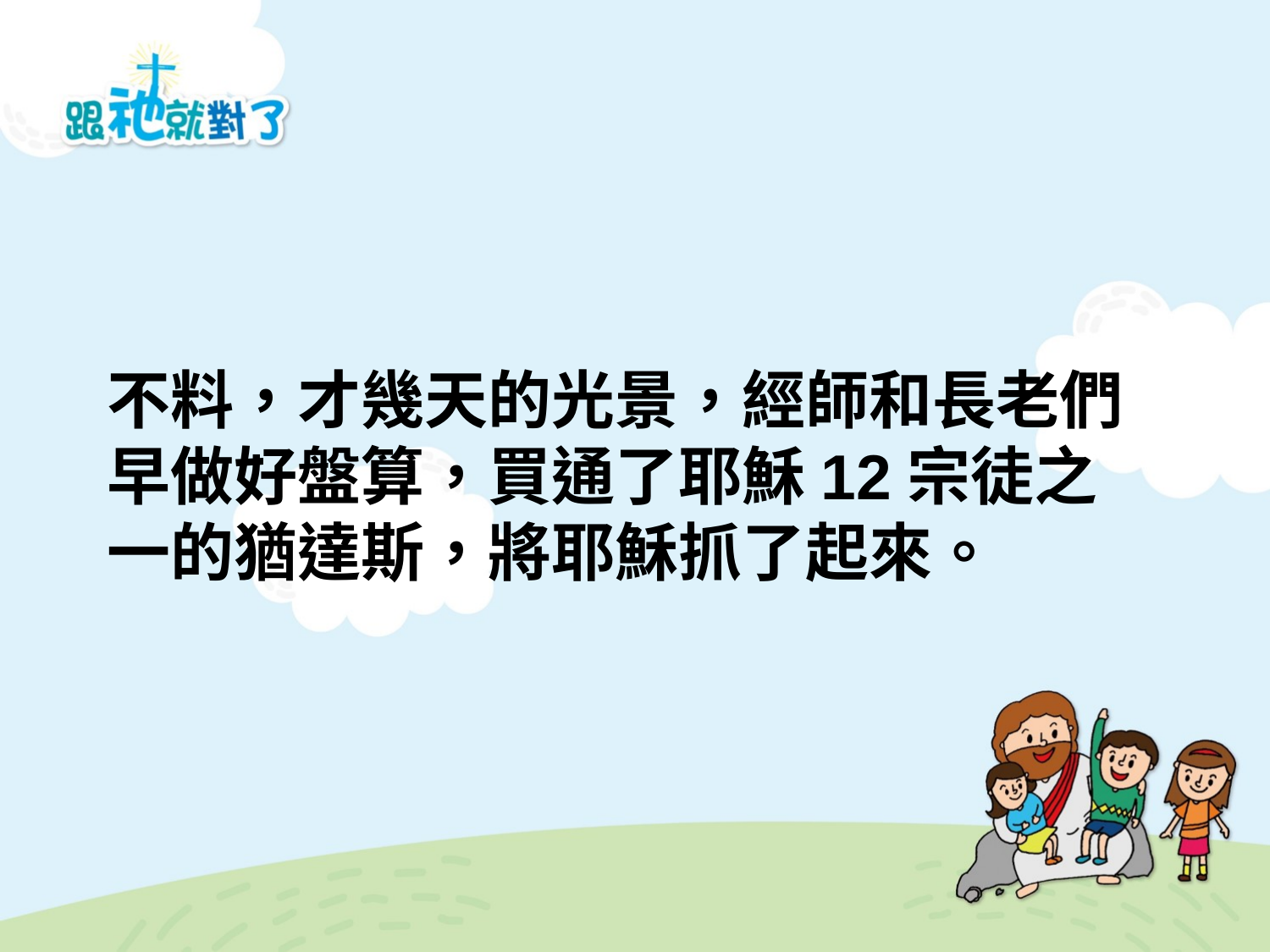

不料，才幾天的光景，經師和長老們早做好盤算，買通了耶穌12宗徒之一的猶達斯，將耶穌抓了起來。